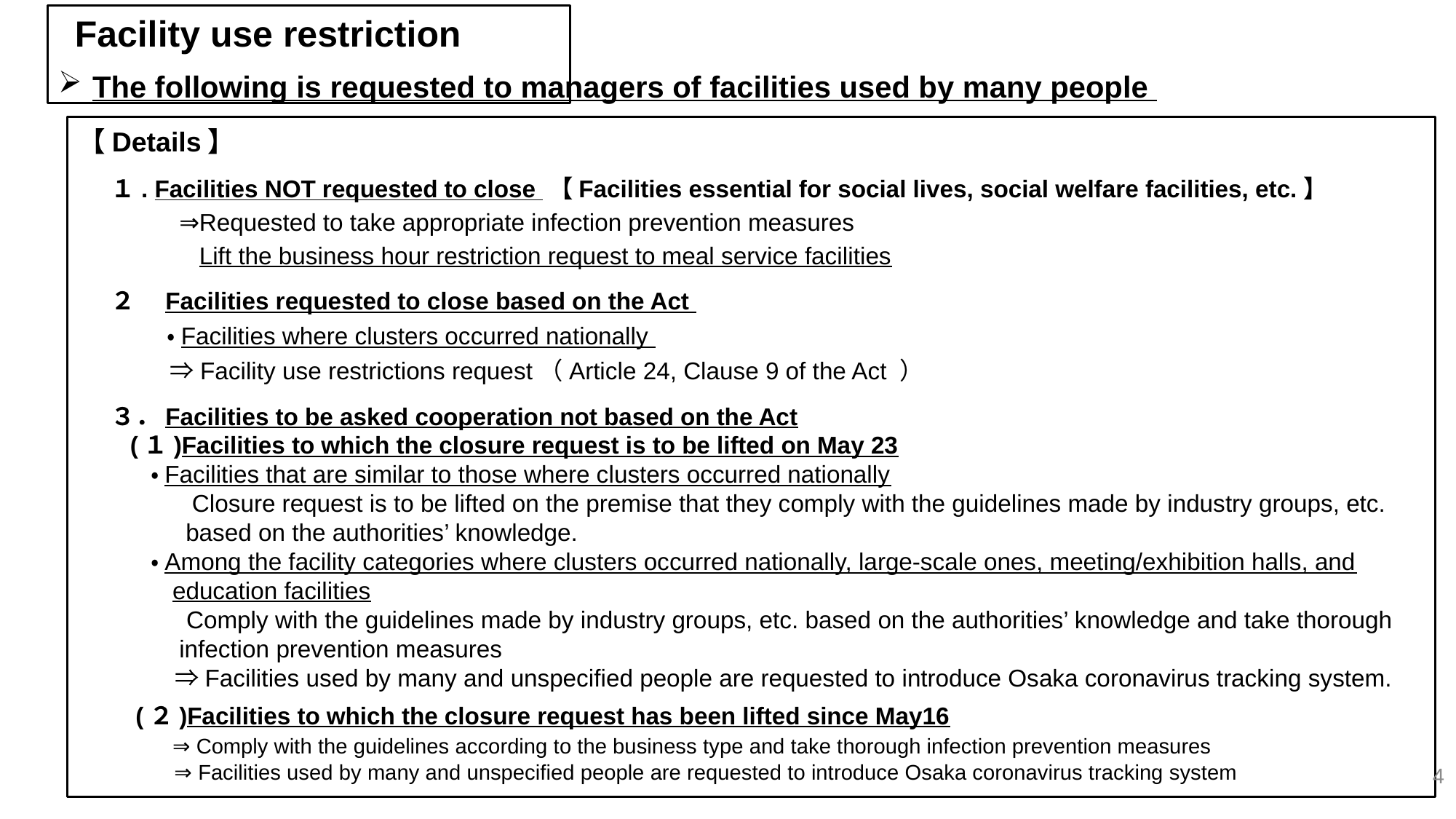

Facility use restriction
The following is requested to managers of facilities used by many people

【Details】
     １. Facilities NOT requested to close 【Facilities essential for social lives, social welfare facilities, etc.】
               ⇒Requested to take appropriate infection prevention measures
                  Lift the business hour restriction request to meal service facilities
     ２　Facilities requested to close based on the Act
　　　   ・Facilities where clusters occurred nationally
　　        ⇒Facility use restrictions request（Article 24, Clause 9 of the Act ）
     ３．Facilities to be asked cooperation not based on the Act
　    (１)Facilities to which the closure request is to be lifted on May 23
　　　・Facilities that are similar to those where clusters occurred nationally
 　　　　Closure request is to be lifted on the premise that they comply with the guidelines made by industry groups, etc.
                based on the authorities’ knowledge.
　　　・Among the facility categories where clusters occurred nationally, large-scale ones, meeting/exhibition halls, and
              education facilities
　　　 　Comply with the guidelines made by industry groups, etc. based on the authorities’ knowledge and take thorough
               infection prevention measures
　　　　⇒Facilities used by many and unspecified people are requested to introduce Osaka coronavirus tracking system.
　     (２)Facilities to which the closure request has been lifted since May16
              ⇒ Comply with the guidelines according to the business type and take thorough infection prevention measures
                ⇒ Facilities used by many and unspecified people are requested to introduce Osaka coronavirus tracking system
4